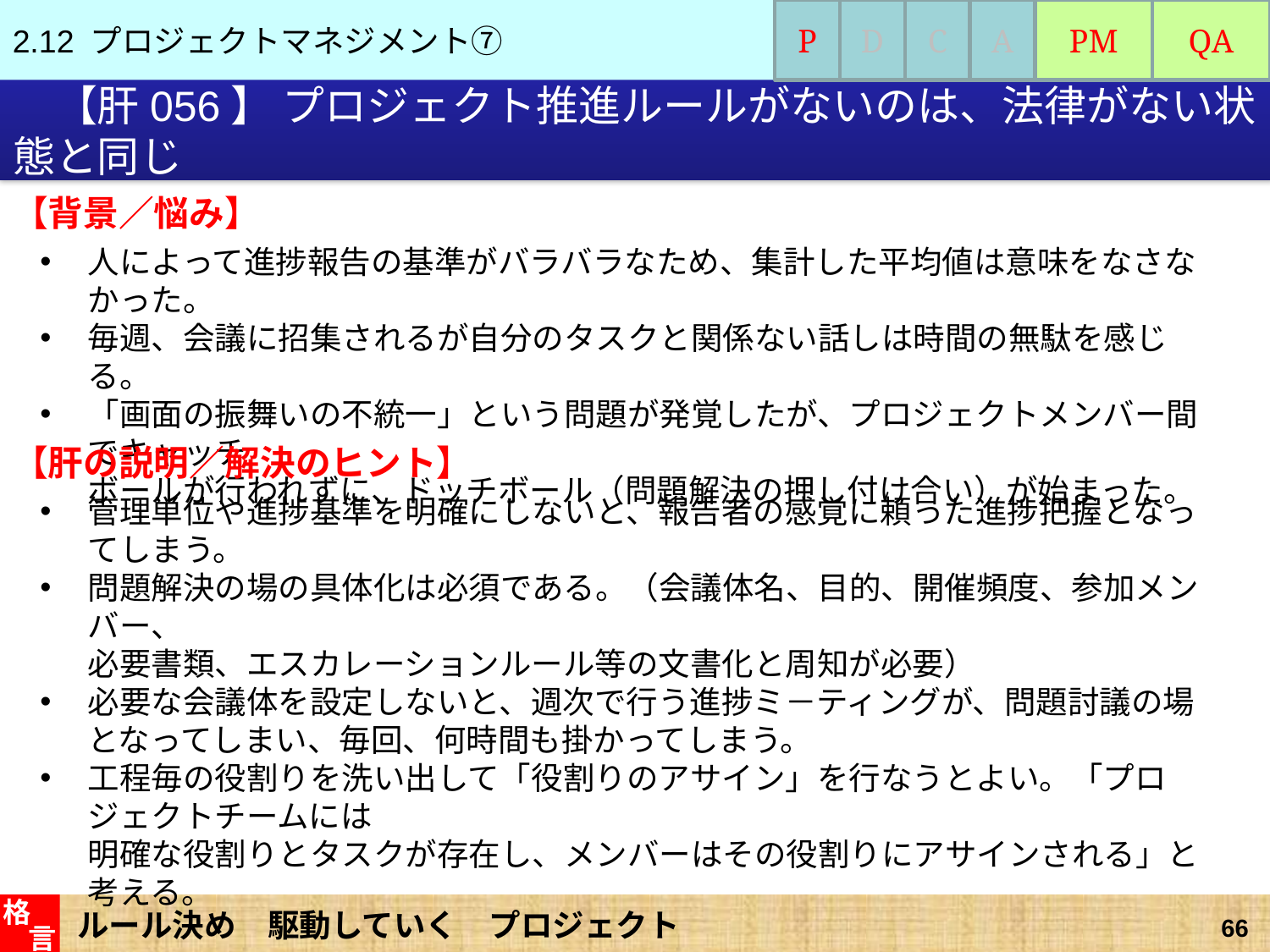

2.12 プロジェクトマネジメント⑦
P
D
C
A
PM
QA
# 【肝056】 プロジェクト推進ルールがないのは、法律がない状態と同じ
【背景／悩み】
人によって進捗報告の基準がバラバラなため、集計した平均値は意味をなさなかった。
毎週、会議に招集されるが自分のタスクと関係ない話しは時間の無駄を感じる。
「画面の振舞いの不統一」という問題が発覚したが、プロジェクトメンバー間でキャッチ
ボールが行われずに、ドッチボール（問題解決の押し付け合い）が始まった。
【肝の説明／解決のヒント】
管理単位や進捗基準を明確にしないと、報告者の感覚に頼った進捗把握となってしまう。
問題解決の場の具体化は必須である。（会議体名、目的、開催頻度、参加メンバー、
必要書類、エスカレーションルール等の文書化と周知が必要）
必要な会議体を設定しないと、週次で行う進捗ミ－ティングが、問題討議の場となってしまい、毎回、何時間も掛かってしまう。
工程毎の役割りを洗い出して「役割りのアサイン」を行なうとよい。「プロジェクトチームには
明確な役割りとタスクが存在し、メンバーはその役割りにアサインされる」と考える。
ルール決め　駆動していく　プロジェクト
格
言
66